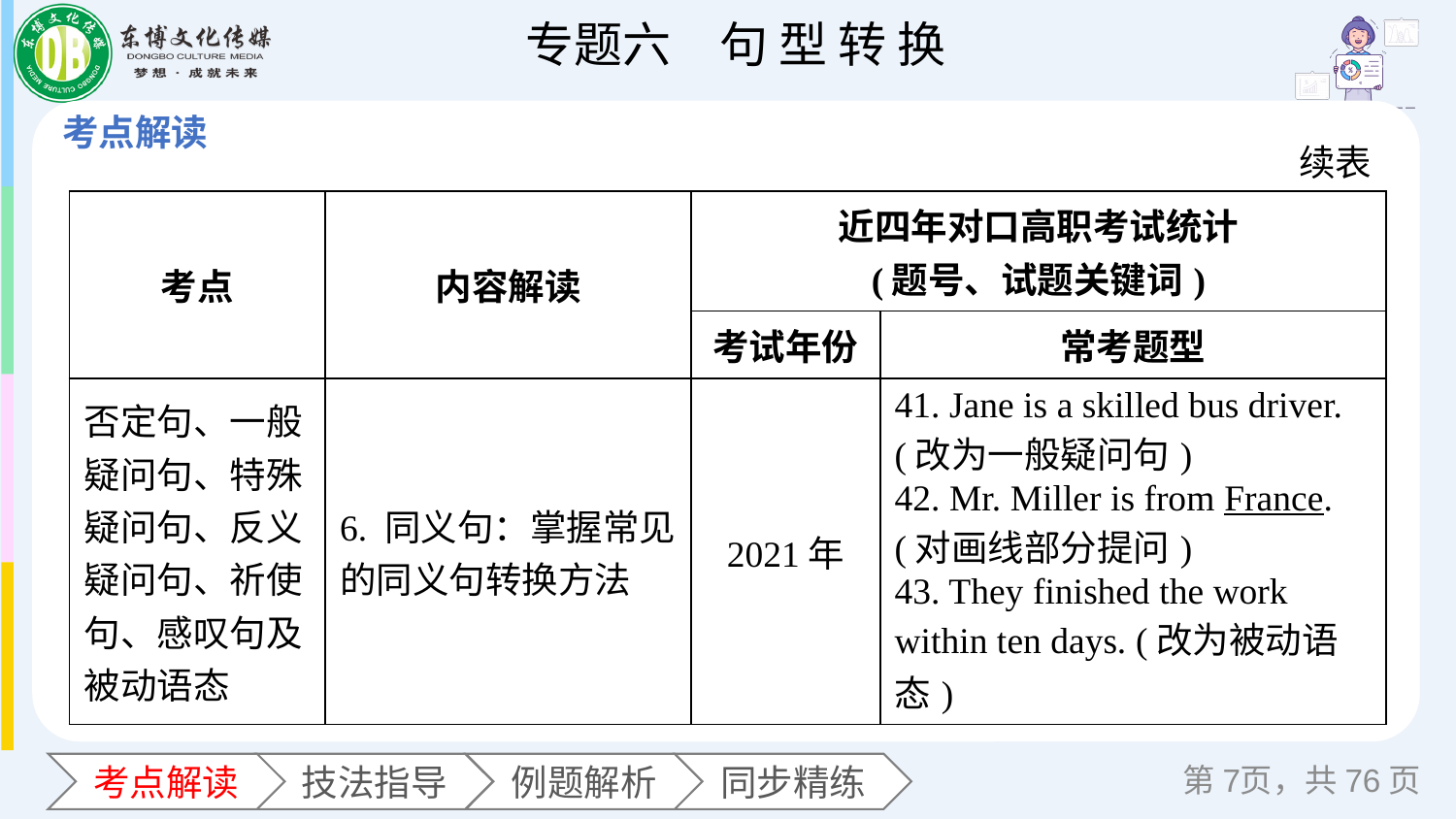

续表
| 考点 | 内容解读 | 近四年对口高职考试统计 (题号、试题关键词) |  |
| --- | --- | --- | --- |
|  |  | 考试年份 | 常考题型 |
| 否定句、一般疑问句、特殊疑问句、反义疑问句、祈使句、感叹句及被动语态 | 6. 同义句：掌握常见的同义句转换方法 | 2021年 | 41. Jane is a skilled bus driver. (改为一般疑问句) 42. Mr. Miller is from France. (对画线部分提问) 43. They finished the work within ten days. (改为被动语态) |
第7页，共76页